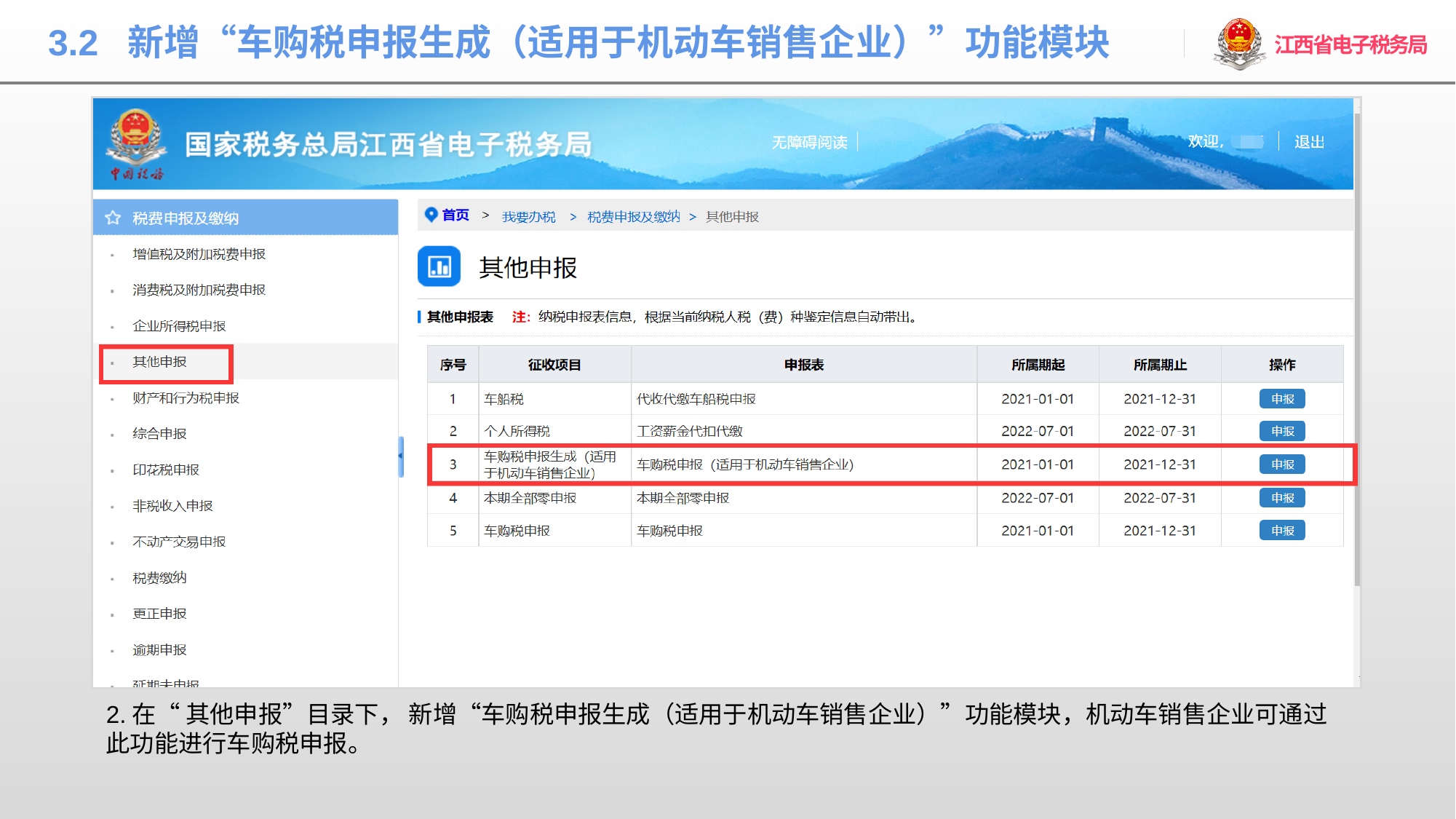

3.2  新增“车购税申报生成（适用于机动车销售企业）”功能模块

2.在“ 其他申报”目录下， 新增“车购税申报生成（适用于机动车销售企业）”功能模块，机动车销售企业可通过此功能进行车购税申报。